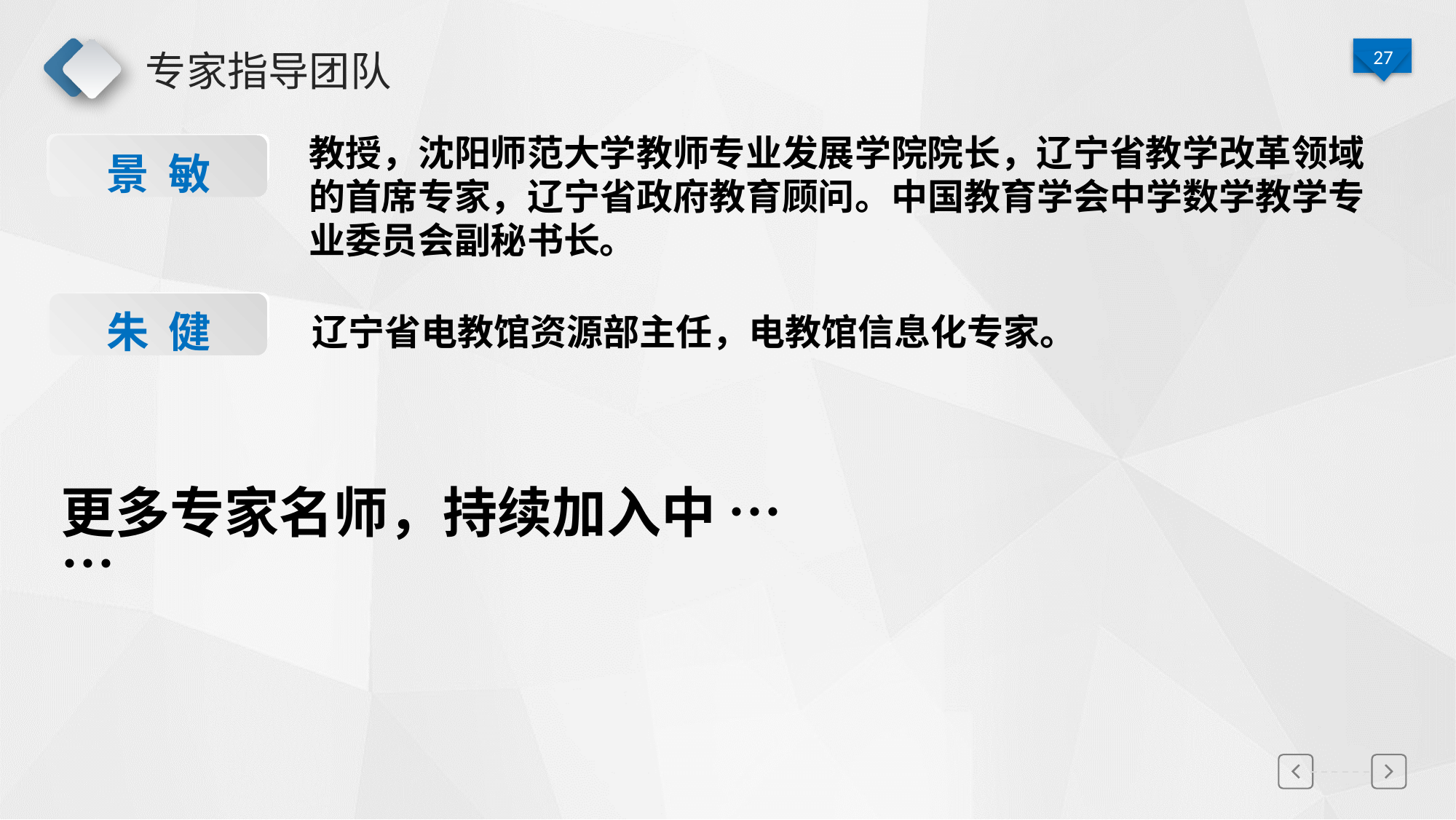

# 专家指导团队
教授，沈阳师范大学教师专业发展学院院长，辽宁省教学改革领域的首席专家，辽宁省政府教育顾问。中国教育学会中学数学教学专业委员会副秘书长。

景  敏

朱  健
辽宁省电教馆资源部主任，电教馆信息化专家。

更多专家名师，持续加入中 ……
延迟符